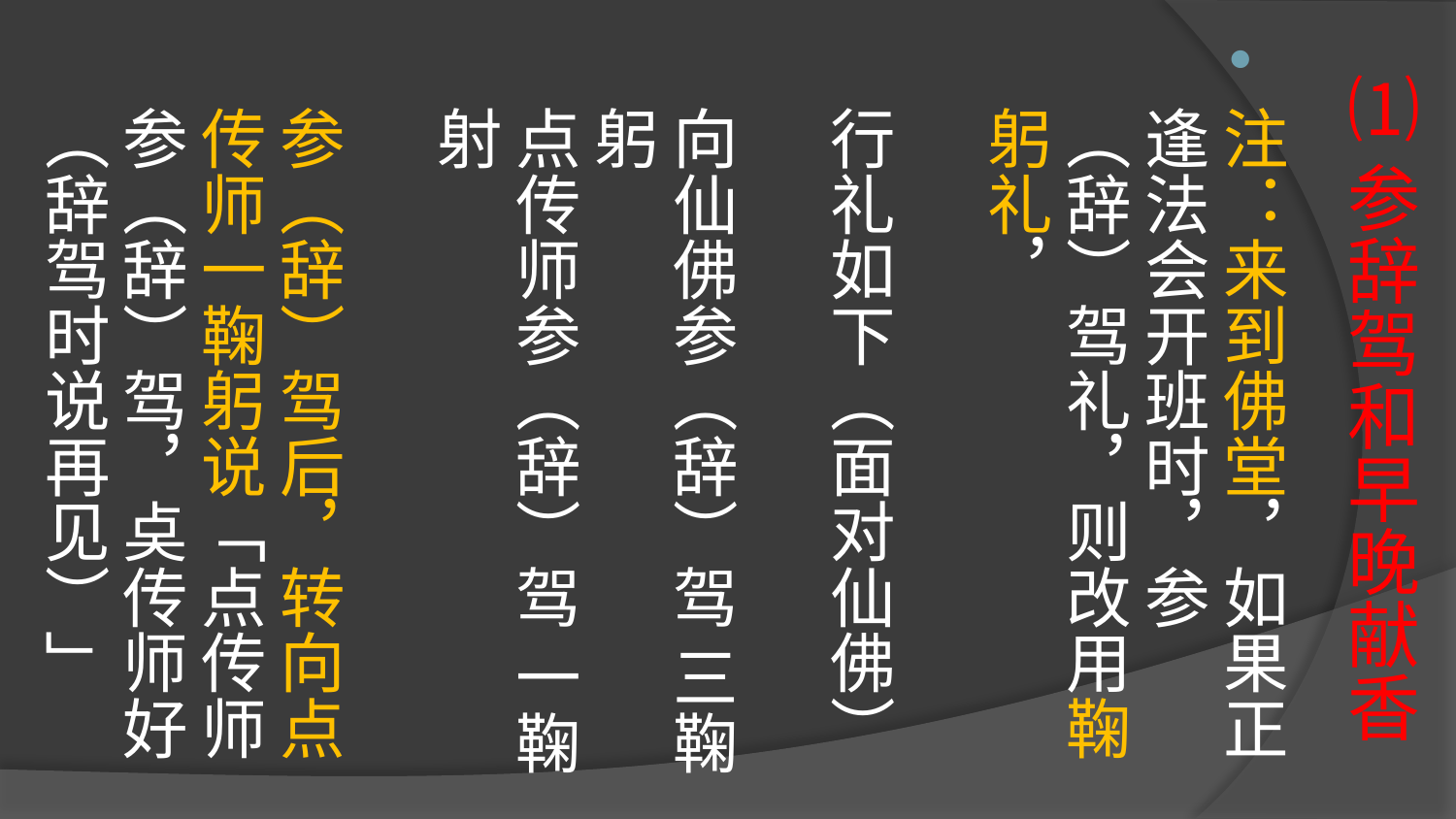

# ⑴参辞驾和早晚献香
注：来到佛堂，如果正逢法会开班时，参（辞）驾礼，则改用鞠躬礼，
行礼如下（面对仙佛）
向仙佛参（辞）驾 三鞠躬
点传师参（辞）驾 一鞠射
参（辞）驾后，转向点传师一鞠躬说「点传师参（辞）驾，奌传师好（辞驾时说再见）」